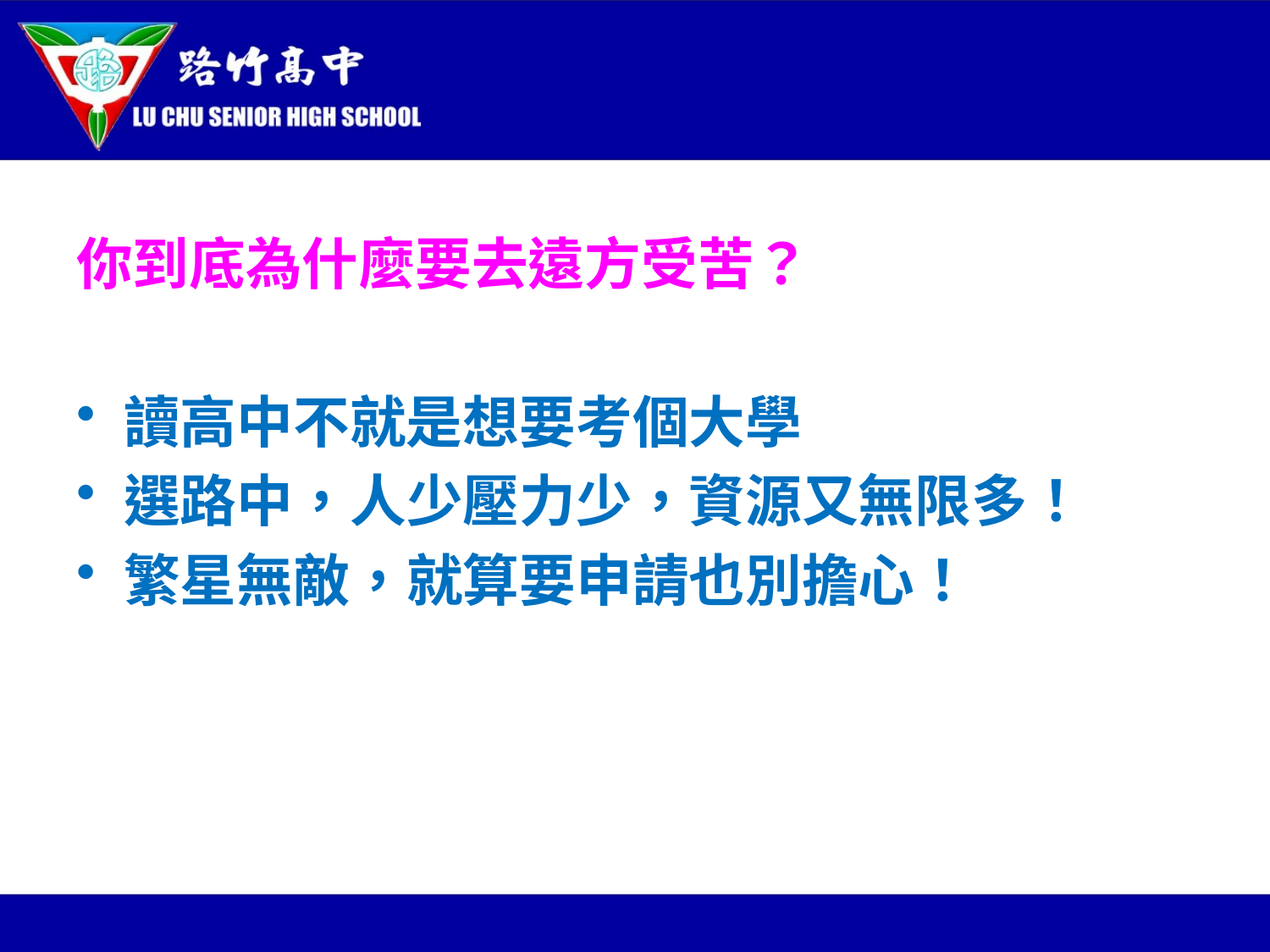

你到底為什麼要去遠方受苦？

讀高中不就是想要考個大學
選路中，人少壓力少，資源又無限多！
繁星無敵，就算要申請也別擔心！